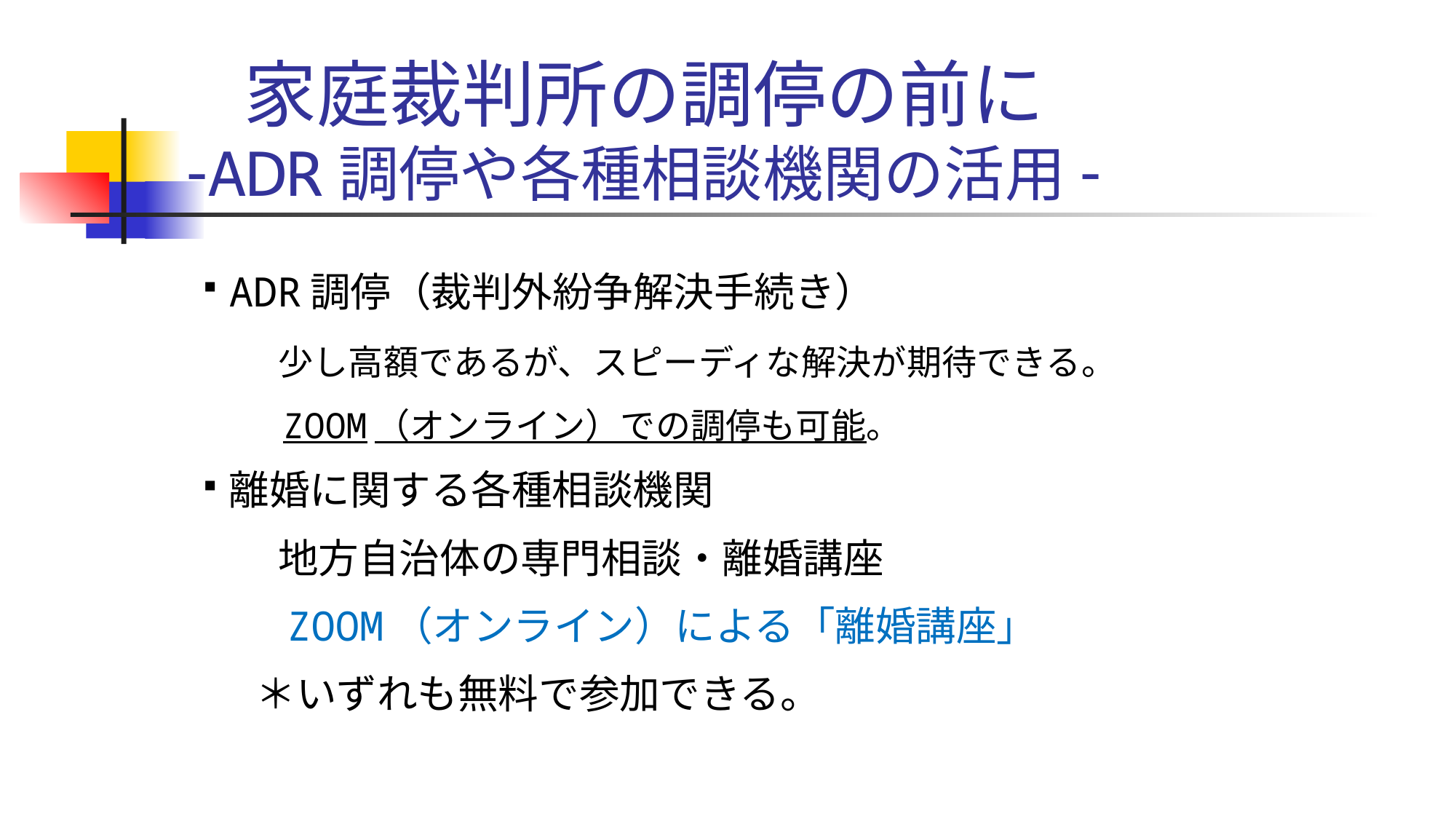

# 家庭裁判所の調停の前に -ADR調停や各種相談機関の活用-
ADR調停（裁判外紛争解決手続き）
　　少し高額であるが、スピーディな解決が期待できる。
　　 ZOOM（オンライン）での調停も可能。
離婚に関する各種相談機関
　　地方自治体の専門相談・離婚講座
　　ZOOM（オンライン）による「離婚講座」
　  ＊いずれも無料で参加できる。